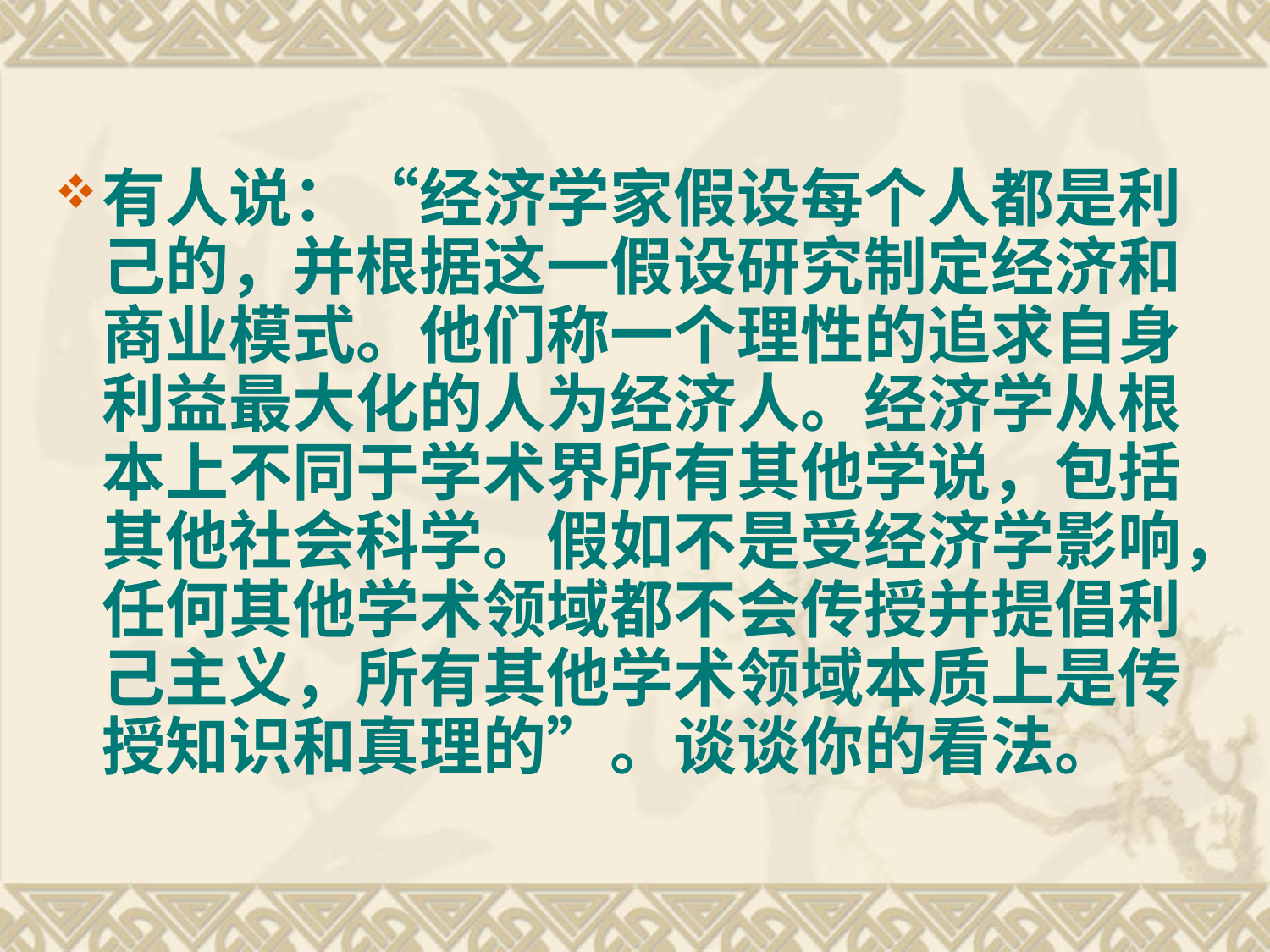

有人说：“经济学家假设每个人都是利己的，并根据这一假设研究制定经济和商业模式。他们称一个理性的追求自身利益最大化的人为经济人。经济学从根本上不同于学术界所有其他学说，包括其他社会科学。假如不是受经济学影响，任何其他学术领域都不会传授并提倡利己主义，所有其他学术领域本质上是传授知识和真理的”。谈谈你的看法。